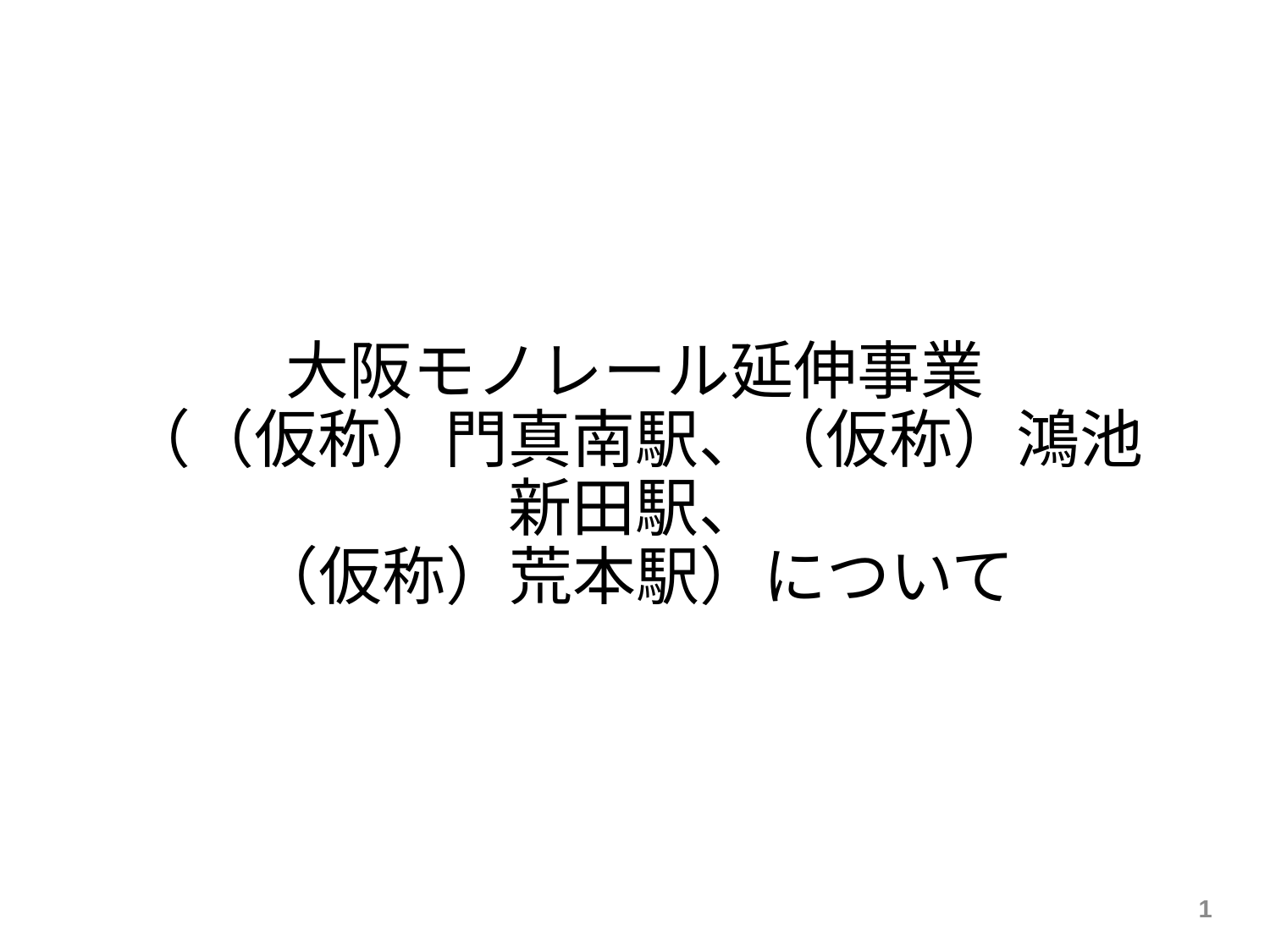

# 大阪モノレール延伸事業 （（仮称）門真南駅、（仮称）鴻池新田駅、 （仮称）荒本駅）について
1